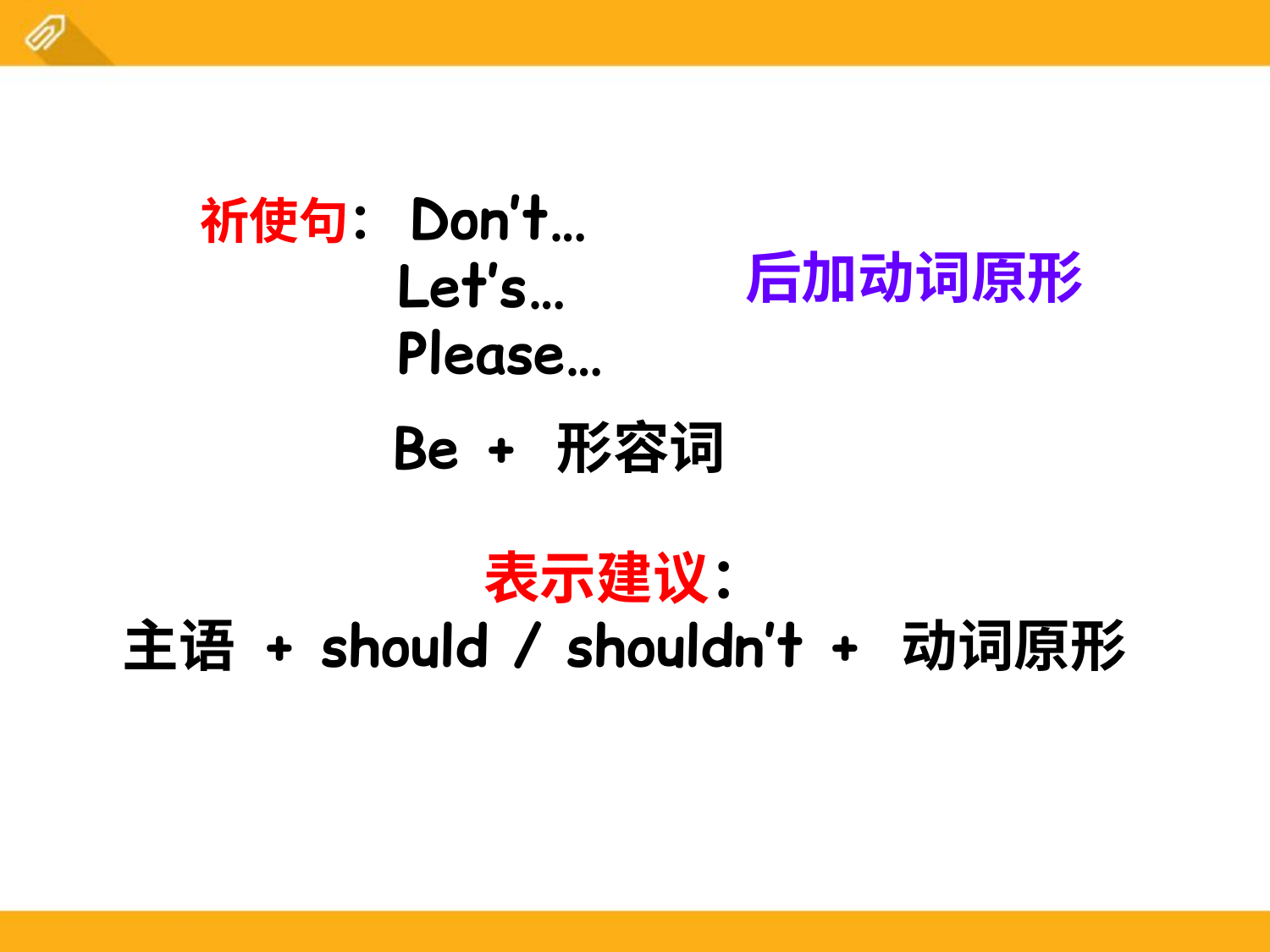

祈使句：Don’t…
         Let’s…
         Please…
后加动词原形
Be + 形容词
表示建议：
主语 + should / shouldn’t + 动词原形